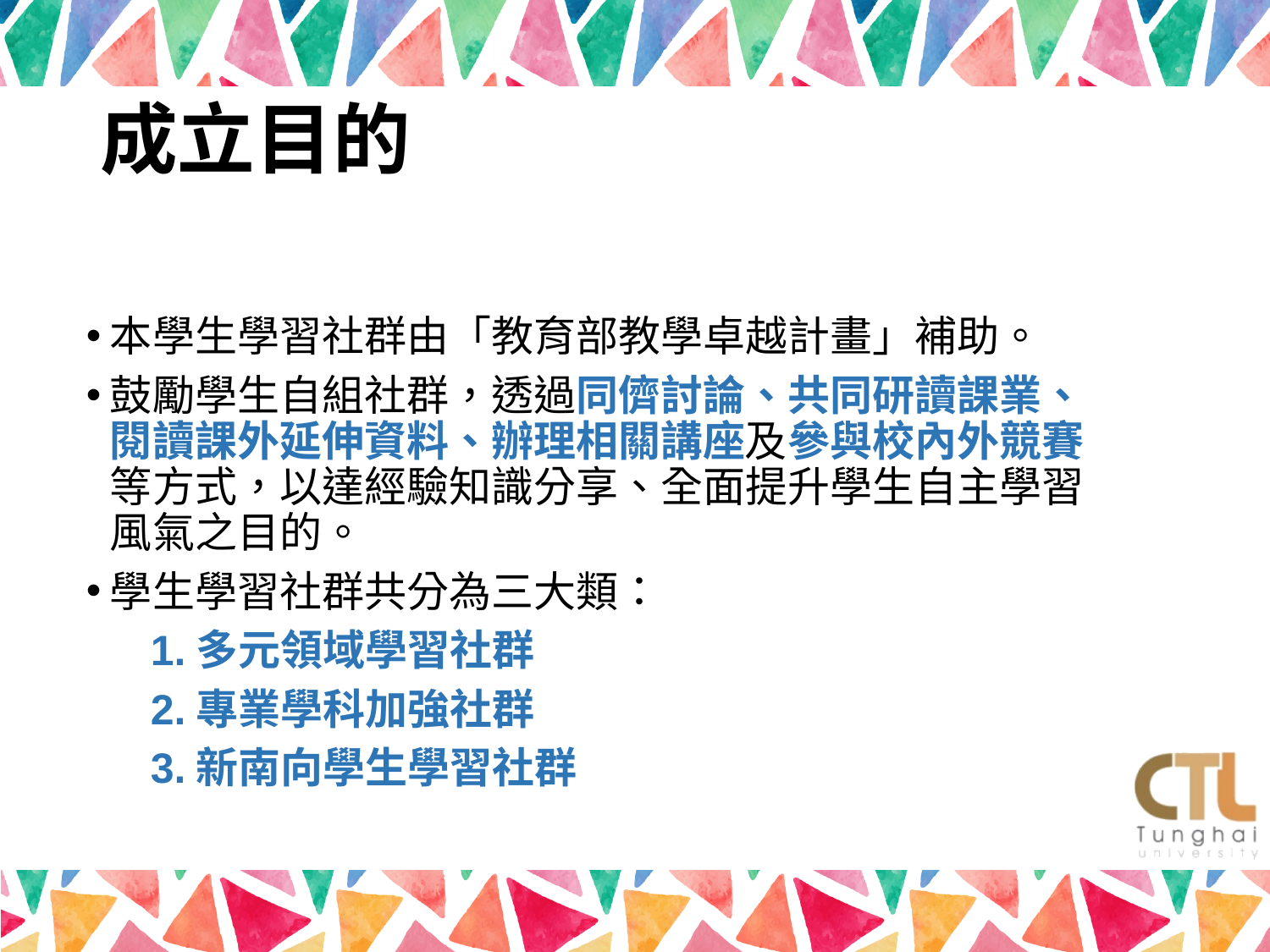

# 成立目的
本學生學習社群由「教育部教學卓越計畫」補助。
鼓勵學生自組社群，透過同儕討論、共同研讀課業、閱讀課外延伸資料、辦理相關講座及參與校內外競賽等方式，以達經驗知識分享、全面提升學生自主學習風氣之目的。
學生學習社群共分為三大類：
     1.多元領域學習社群
     2.專業學科加強社群
     3.新南向學生學習社群